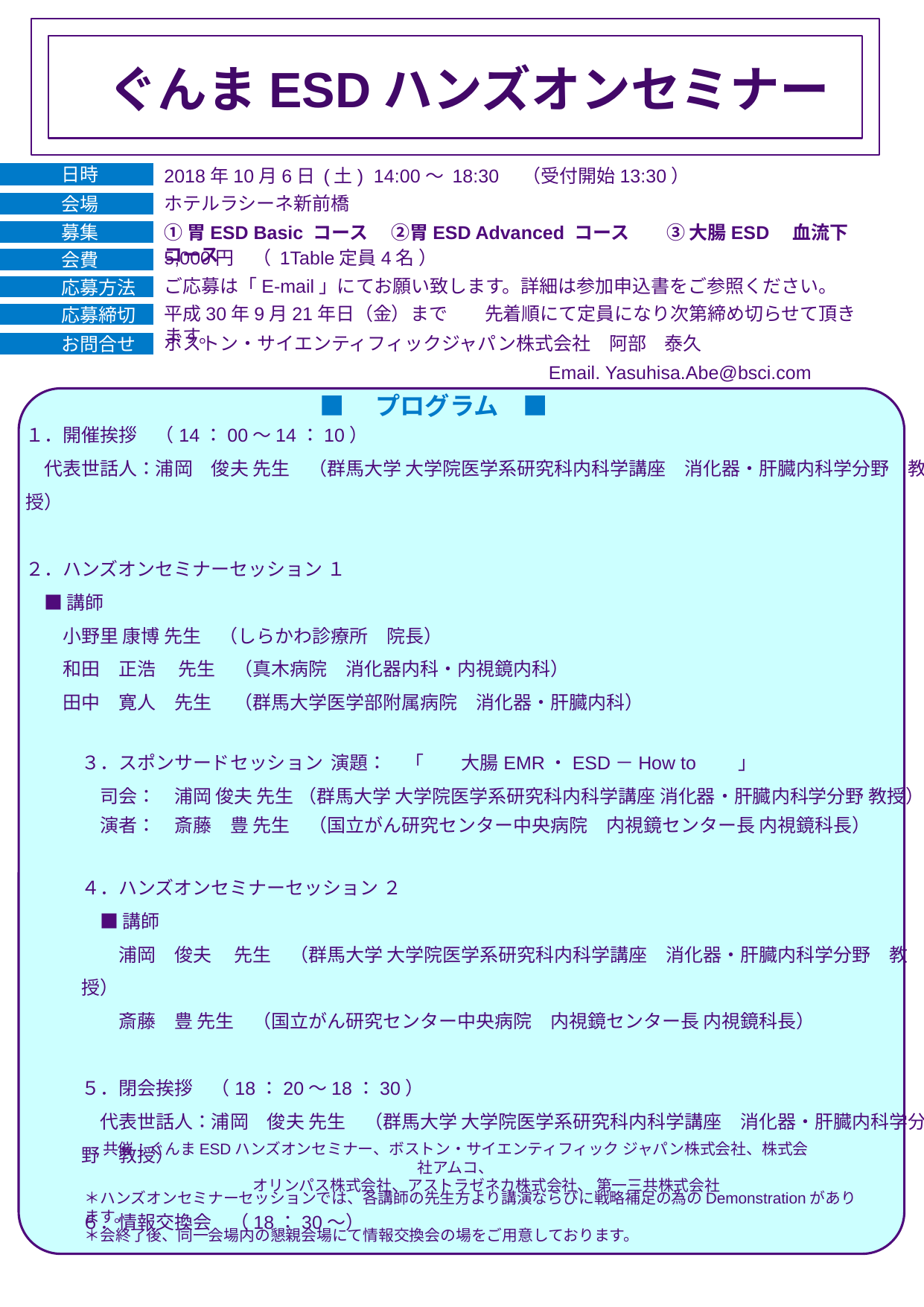

ぐんまESDハンズオンセミナー
日時
2018年10月6日 (土)  14:00～ 18:30　（受付開始13:30）
ホテルラシーネ新前橋
会場
①胃ESD Basic コース　 ②胃ESD Advanced コース　　③ 大腸ESD　血流下コース
募集
5,000円　（ 1Table定員4名 ）
会費
ご応募は「E-mail」にてお願い致します。詳細は参加申込書をご参照ください。
応募方法
平成30年9月21年日（金）まで　　先着順にて定員になり次第締め切らせて頂きます。
応募締切
ボストン・サイエンティフィックジャパン株式会社　阿部　泰久
お問合せ
Email. Yasuhisa.Abe@bsci.com

   ■　プログラム　■
１．開催挨拶　（14：00～14：10）
　代表世話人：浦岡　俊夫 先生　（群馬大学 大学院医学系研究科内科学講座　消化器・肝臓内科学分野　教授）

２．ハンズオンセミナーセッション １
　■ 講師
　　小野里 康博 先生　（しらかわ診療所　院長）
　　和田　正浩　 先生　（真木病院　消化器内科・内視鏡内科）
　　田中　寛人　先生　 （群馬大学医学部附属病院　消化器・肝臓内科）

３．スポンサードセッション  演題：　「　　大腸EMR・ESD－How to　　」
　司会：　浦岡 俊夫 先生 （群馬大学 大学院医学系研究科内科学講座 消化器・肝臓内科学分野 教授）
　演者：　斎藤　豊 先生　（国立がん研究センター中央病院　内視鏡センター長 内視鏡科長）

４．ハンズオンセミナーセッション ２
　■ 講師
　　浦岡　俊夫 　先生　（群馬大学 大学院医学系研究科内科学講座　消化器・肝臓内科学分野　教授）
　　斎藤　豊 先生　（国立がん研究センター中央病院　内視鏡センター長 内視鏡科長）

５．閉会挨拶　（18：20～18：30）
　代表世話人：浦岡　俊夫 先生　（群馬大学 大学院医学系研究科内科学講座　消化器・肝臓内科学分野　教授）

６．情報交換会　（18：30～）
共催：ぐんまESDハンズオンセミナー、ボストン・サイエンティフィック ジャパン株式会社、株式会社アムコ、
　　　　オリンパス株式会社、アストラゼネカ株式会社、 第一三共株式会社
＊ハンズオンセミナーセッションでは、各講師の先生方より講演ならびに戦略補足の為のDemonstrationがあります。
＊会終了後、同一会場内の懇親会場にて情報交換会の場をご用意しております。